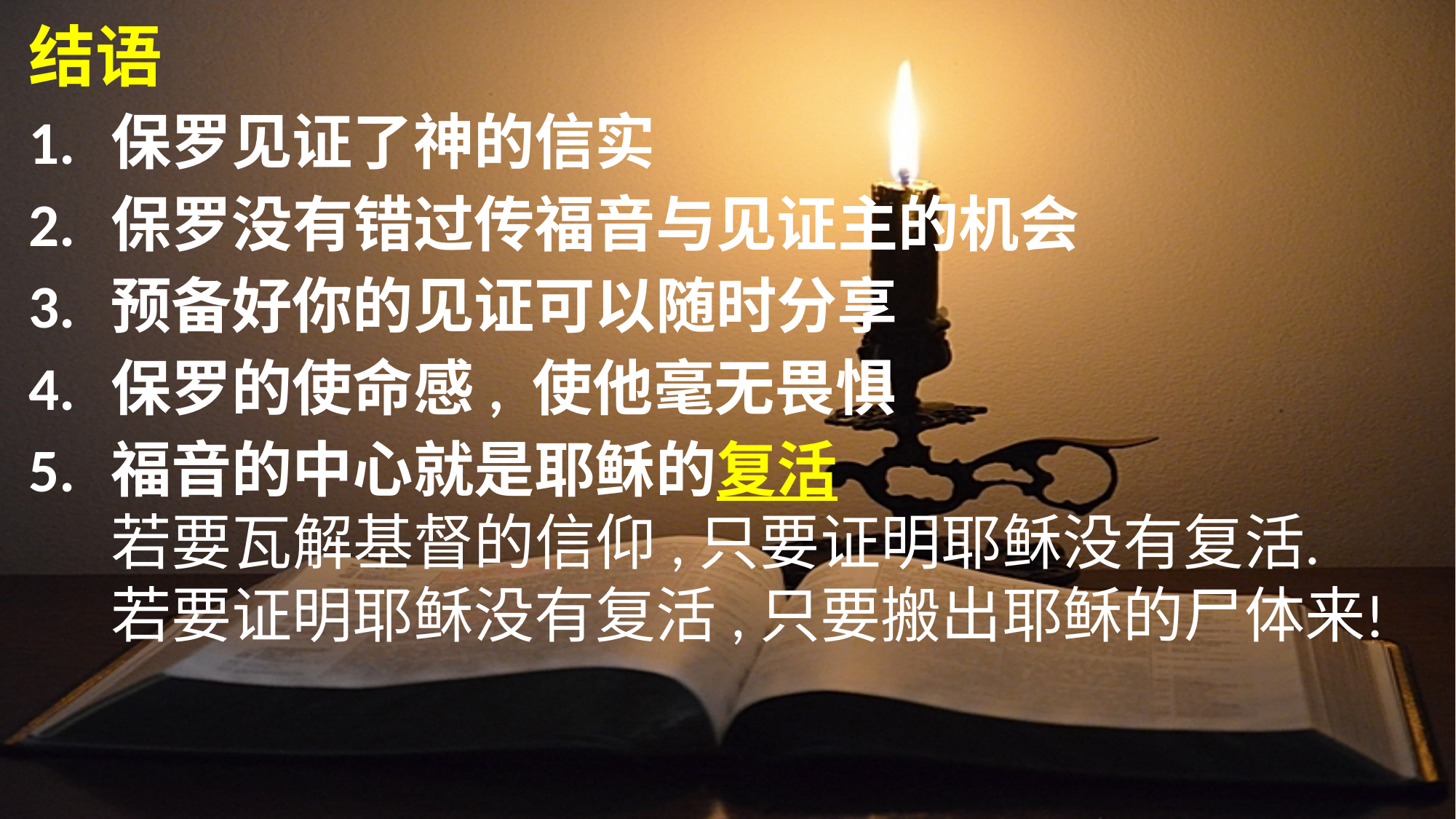

结语
1.	保罗见证了神的信实
2.	保罗没有错过传福音与见证主的机会
3.	预备好你的见证可以随时分享
4.	保罗的使命感, 使他毫无畏惧
5.	福音的中心就是耶稣的复活
	若要瓦解基督的信仰, 	只要证明耶稣没有复活.
	若要证明耶稣没有复活, 	只要搬出耶稣的尸体来!